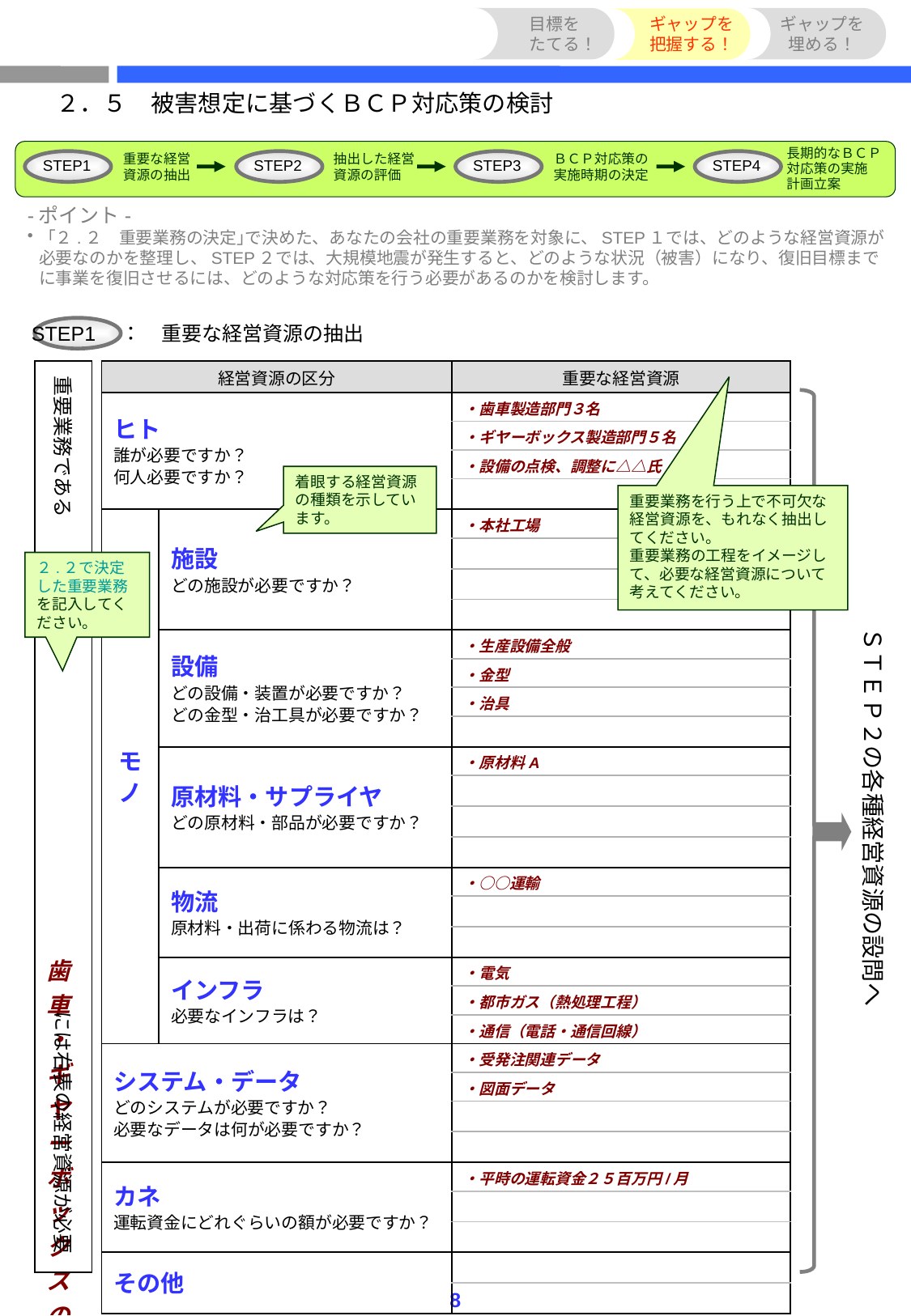

目標を
たてる！
ギャップを
把握する！
ギャップを
埋める！

２．５　被害想定に基づくＢＣＰ対応策の検討
長期的なＢＣＰ対応策の実施 計画立案

重要な経営資源の抽出
抽出した経営資源の評価
ＢＣＰ対応策の実施時期の決定
STEP1
STEP2
STEP3
STEP4

-ポイント-
「２.２　重要業務の決定｣で決めた、あなたの会社の重要業務を対象に、STEP１では、どのような経営資源が必要なのかを整理し、STEP２では、大規模地震が発生すると、どのような状況（被害）になり、復旧目標までに事業を復旧させるには、どのような対応策を行う必要があるのかを検討します。
STEP1　：　重要な経営資源の抽出

| 歯車・ギヤーボックスの製造 |
| --- |
| 経営資源の区分 |  | 重要な経営資源 |
| --- | --- | --- |
| ヒト 誰が必要ですか？ 何人必要ですか？ |  | ・歯車製造部門３名 |
|  |  | ・ギヤーボックス製造部門５名 |
|  |  | ・設備の点検、調整に△△氏 |
|  |  |  |
| モノ | 施設 どの施設が必要ですか？ | ・本社工場 |
|  |  |  |
|  |  |  |
|  |  |  |
|  | 設備 どの設備・装置が必要ですか？ どの金型・治工具が必要ですか？ | ・生産設備全般 |
|  |  | ・金型 |
|  |  | ・治具 |
|  |  |  |
|  | 原材料・サプライヤ どの原材料・部品が必要ですか？ | ・原材料A |
|  |  |  |
|  |  |  |
|  |  |  |
|  | 物流 原材料・出荷に係わる物流は？ | ・○○運輸 |
|  |  |  |
|  |  |  |
|  | インフラ 必要なインフラは？ | ・電気 |
|  |  | ・都市ガス（熱処理工程） |
|  |  | ・通信（電話・通信回線） |
| システム・データ どのシステムが必要ですか？ 必要なデータは何が必要ですか？ |  | ・受発注関連データ |
|  |  | ・図面データ |
|  |  |  |
|  |  |  |
| カネ 運転資金にどれぐらいの額が必要ですか？ |  | ・平時の運転資金２５百万円/月 |
|  |  |  |
|  |  |  |
| その他 |  |  |
|  |  |  |
重要業務である

着眼する経営資源の種類を示しています。
重要業務を行う上で不可欠な経営資源を、もれなく抽出してください。
重要業務の工程をイメージして、必要な経営資源について考えてください。
２.２で決定した重要業務を記入してください。
ＳＴＥＰ２の各種経営資源の設問へ

には右表の経営資源が必要
8